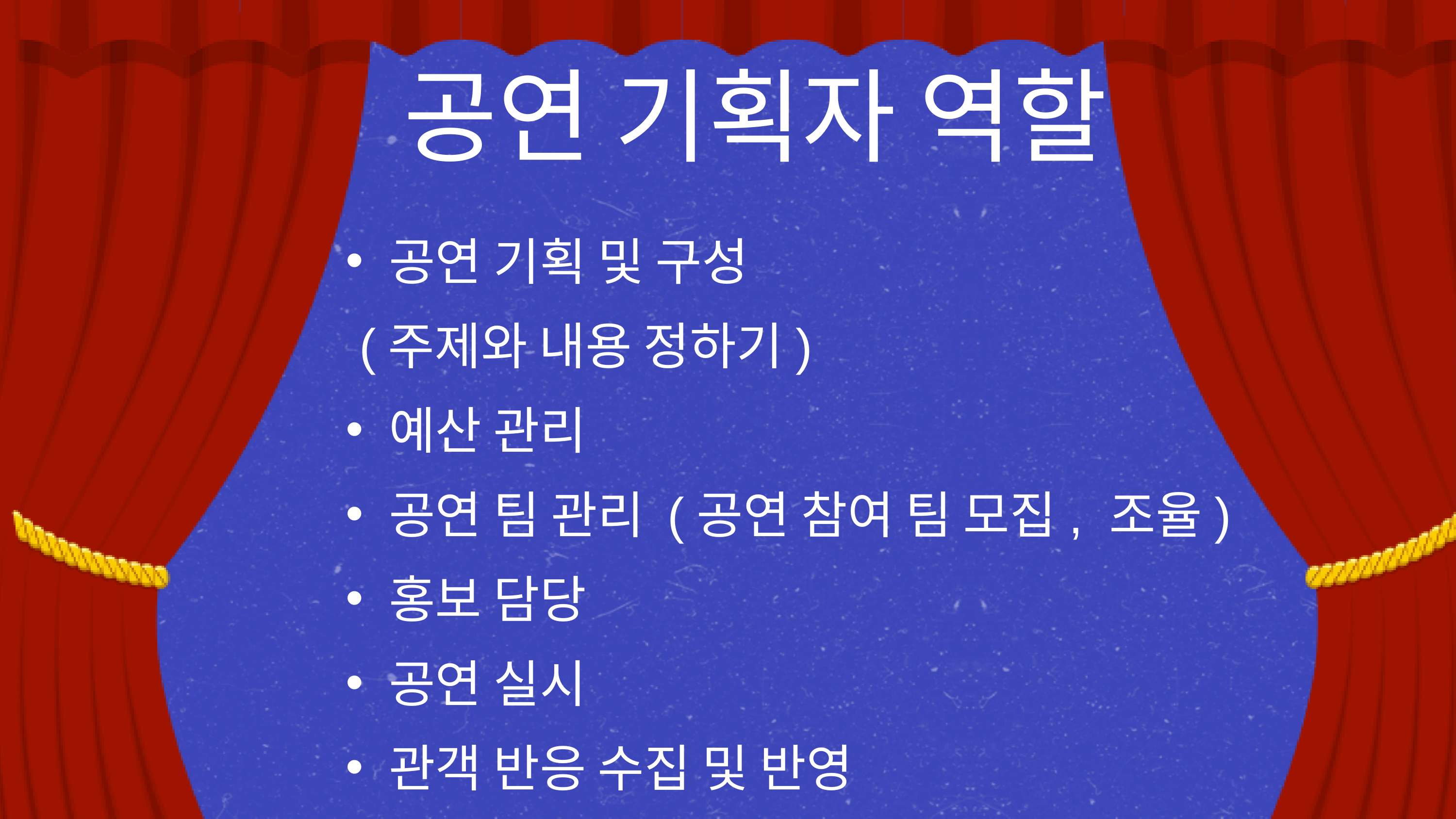

공연 기획자 역할
공연 기획 및 구성
    (주제와 내용 정하기)
예산 관리
공연 팀 관리 (공연 참여 팀 모집, 조율)
홍보 담당
공연 실시
관객 반응 수집 및 반영